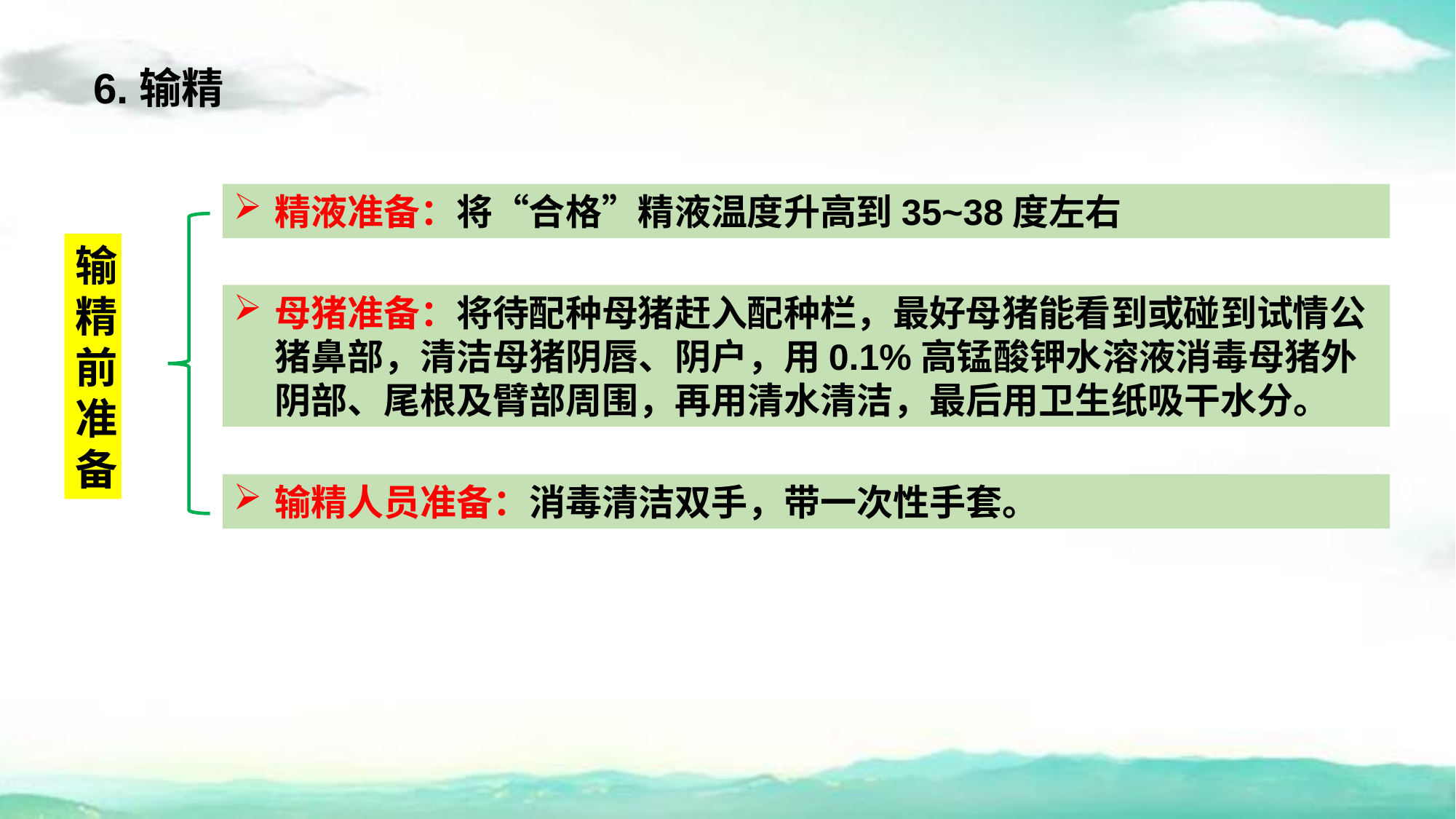

6.输精
精液准备：将“合格”精液温度升高到35~38度左右

输
精
前
准
备
母猪准备：将待配种母猪赶入配种栏，最好母猪能看到或碰到试情公猪鼻部，清洁母猪阴唇、阴户，用0.1%高锰酸钾水溶液消毒母猪外阴部、尾根及臂部周围，再用清水清洁，最后用卫生纸吸干水分。
输精人员准备：消毒清洁双手，带一次性手套。